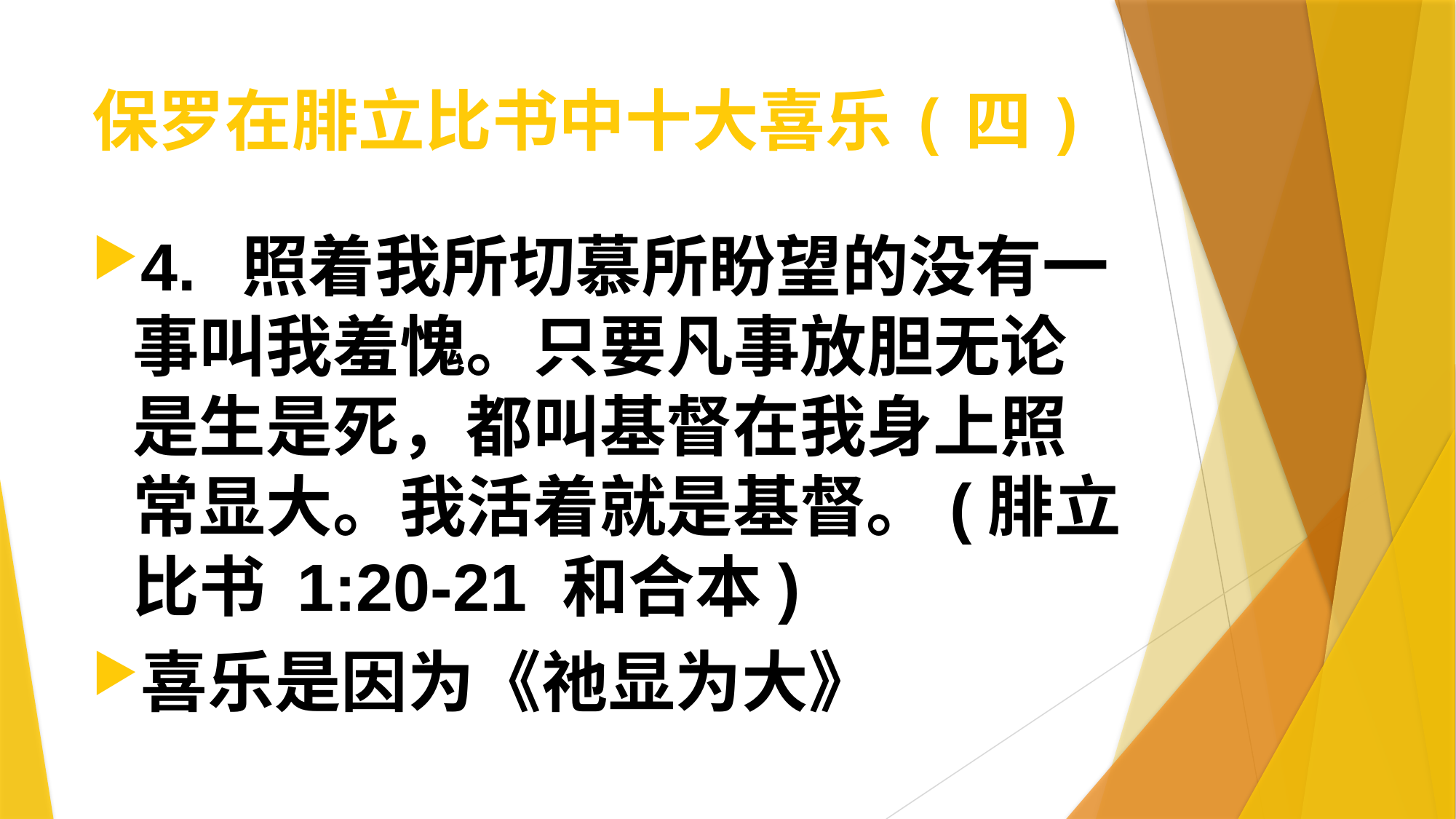

# 保罗在腓立比书中十大喜乐(四)
4.	照着我所切慕所盼望的没有一事叫我羞愧。只要凡事放胆无论是生是死，都叫基督在我身上照常显大。我活着就是基督。(腓立比书 1:20-21 和合本)
喜乐是因为《祂显为大》